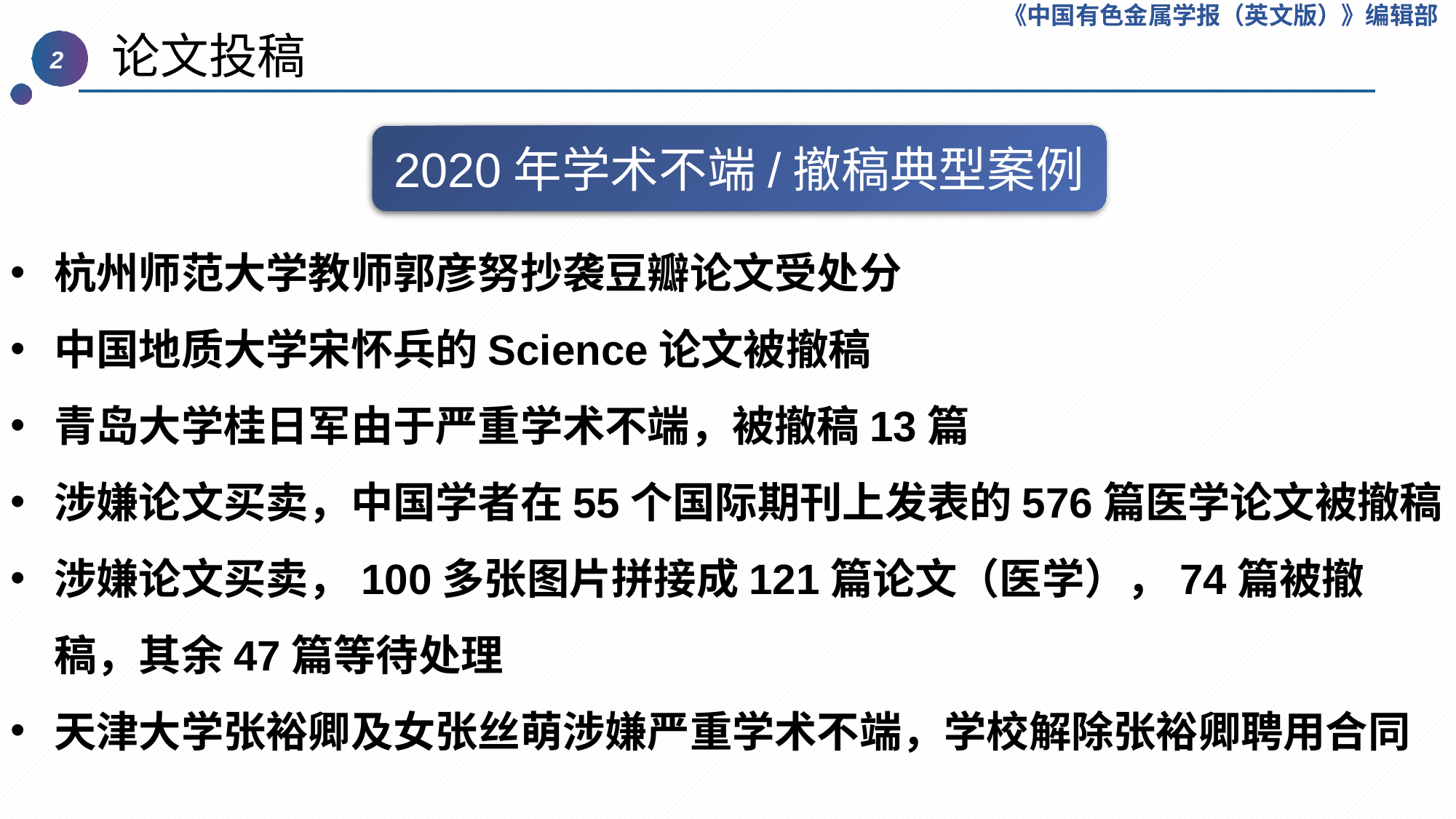

《中国有色金属学报（英文版）》编辑部

      论文投稿

2

2020年学术不端/撤稿典型案例

杭州师范大学教师郭彦努抄袭豆瓣论文受处分
中国地质大学宋怀兵的Science论文被撤稿
青岛大学桂日军由于严重学术不端，被撤稿13篇
涉嫌论文买卖，中国学者在55个国际期刊上发表的576篇医学论文被撤稿
涉嫌论文买卖，100多张图片拼接成121篇论文（医学），74篇被撤稿，其余47篇等待处理
天津大学张裕卿及女张丝萌涉嫌严重学术不端，学校解除张裕卿聘用合同